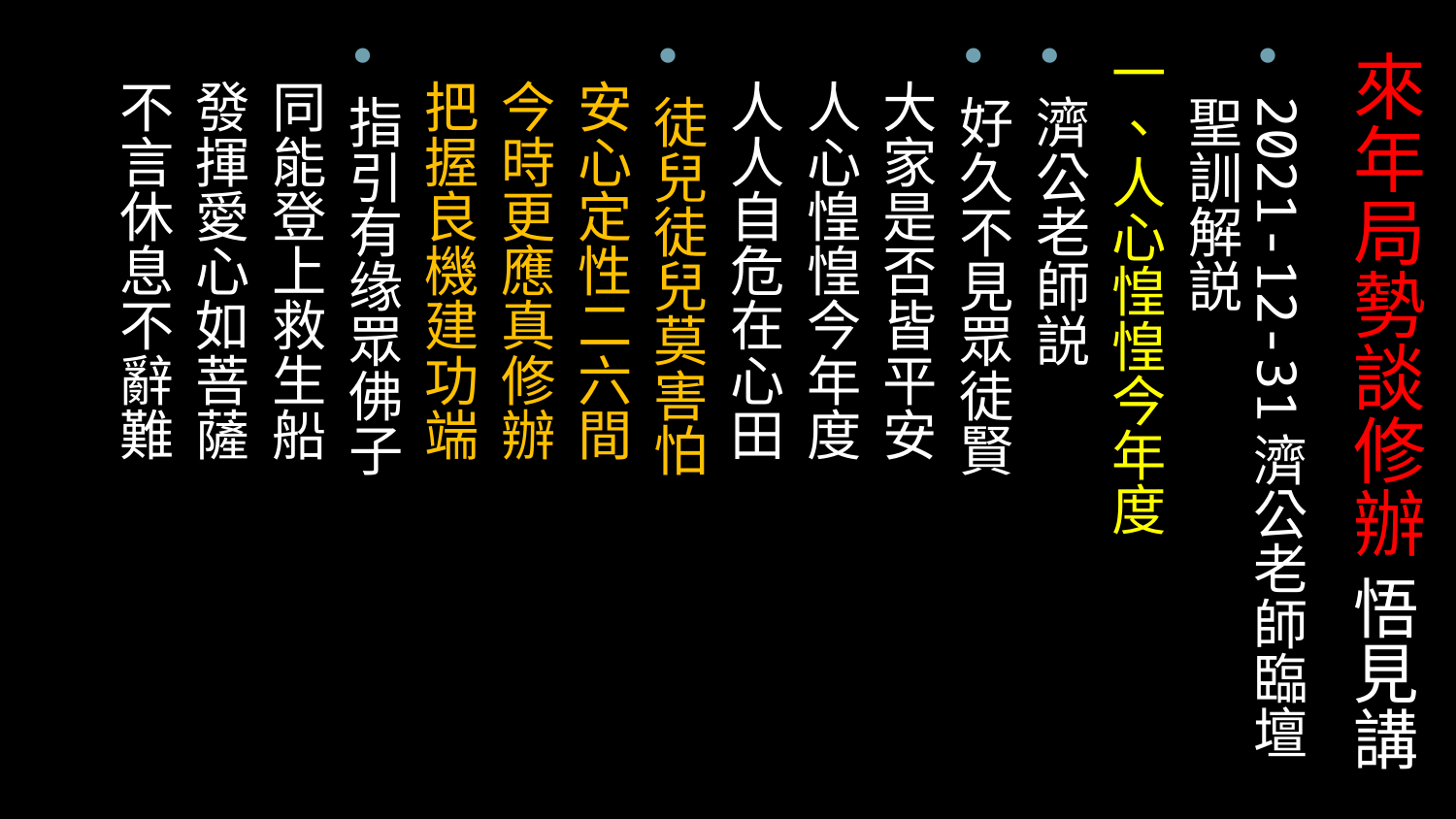

2021-12-31濟公老師臨壇聖訓解説
一、人心惶惶今年度
濟公老師説
好久不見眾徒賢
  大家是否皆平安
  人心惶惶今年度
  人人自危在心田
徒兒徒兒莫害怕
  安心定性二六間
  今時更應真修辦
  把握良機建功端
指引有缘眾佛子
  同能登上救生船
  發揮愛心如菩薩
  不言休息不辭難

# 來年局勢談修辦 悟見講